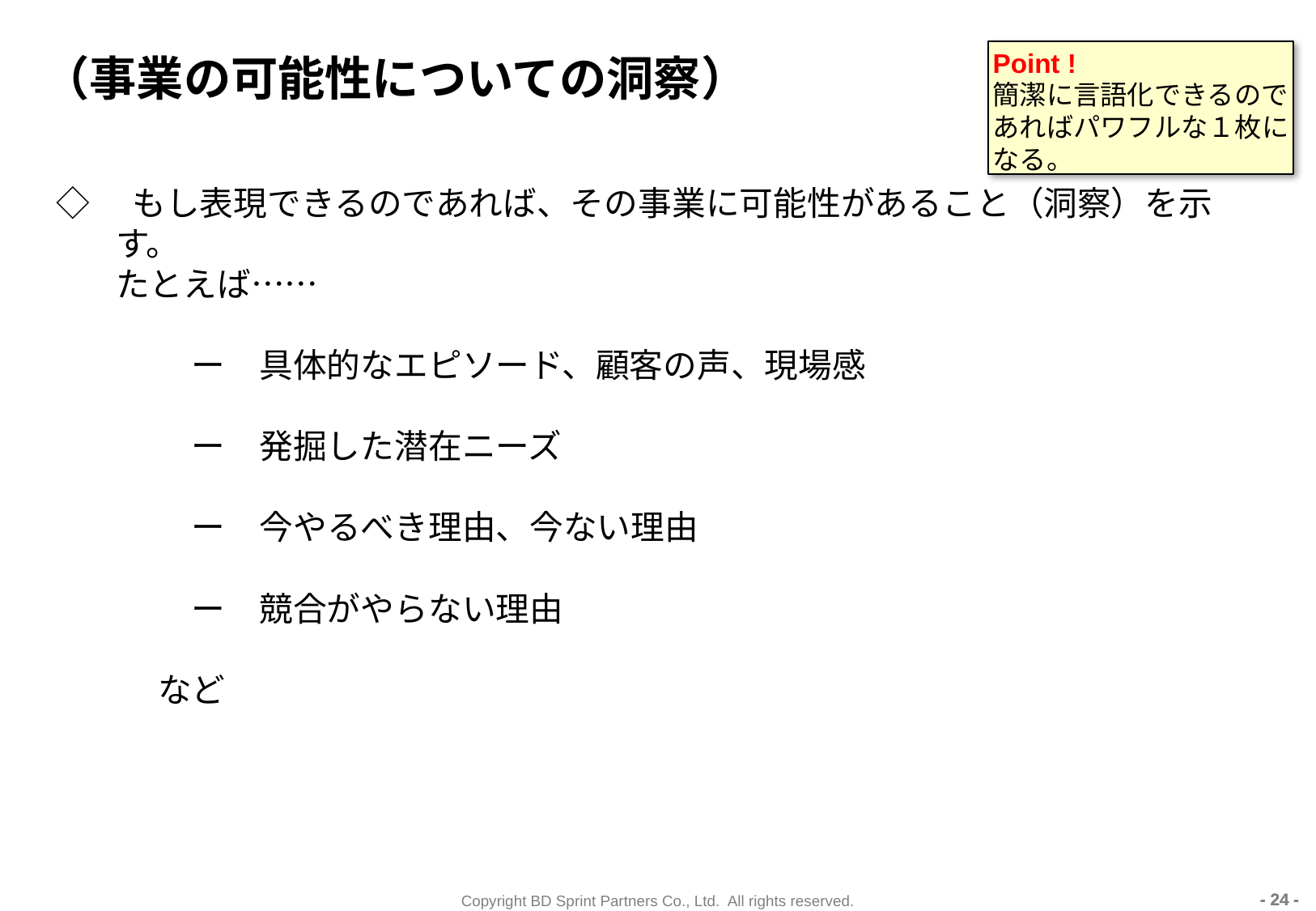

# （事業の可能性についての洞察）
Point !
簡潔に言語化できるのであればパワフルな１枚になる。
◇　もし表現できるのであれば、その事業に可能性があること（洞察）を示す。
たとえば……

　　　　ー　具体的なエピソード、顧客の声、現場感

　　　　ー　発掘した潜在ニーズ

　　　　ー　今やるべき理由、今ない理由

　　　　ー　競合がやらない理由

　　　など